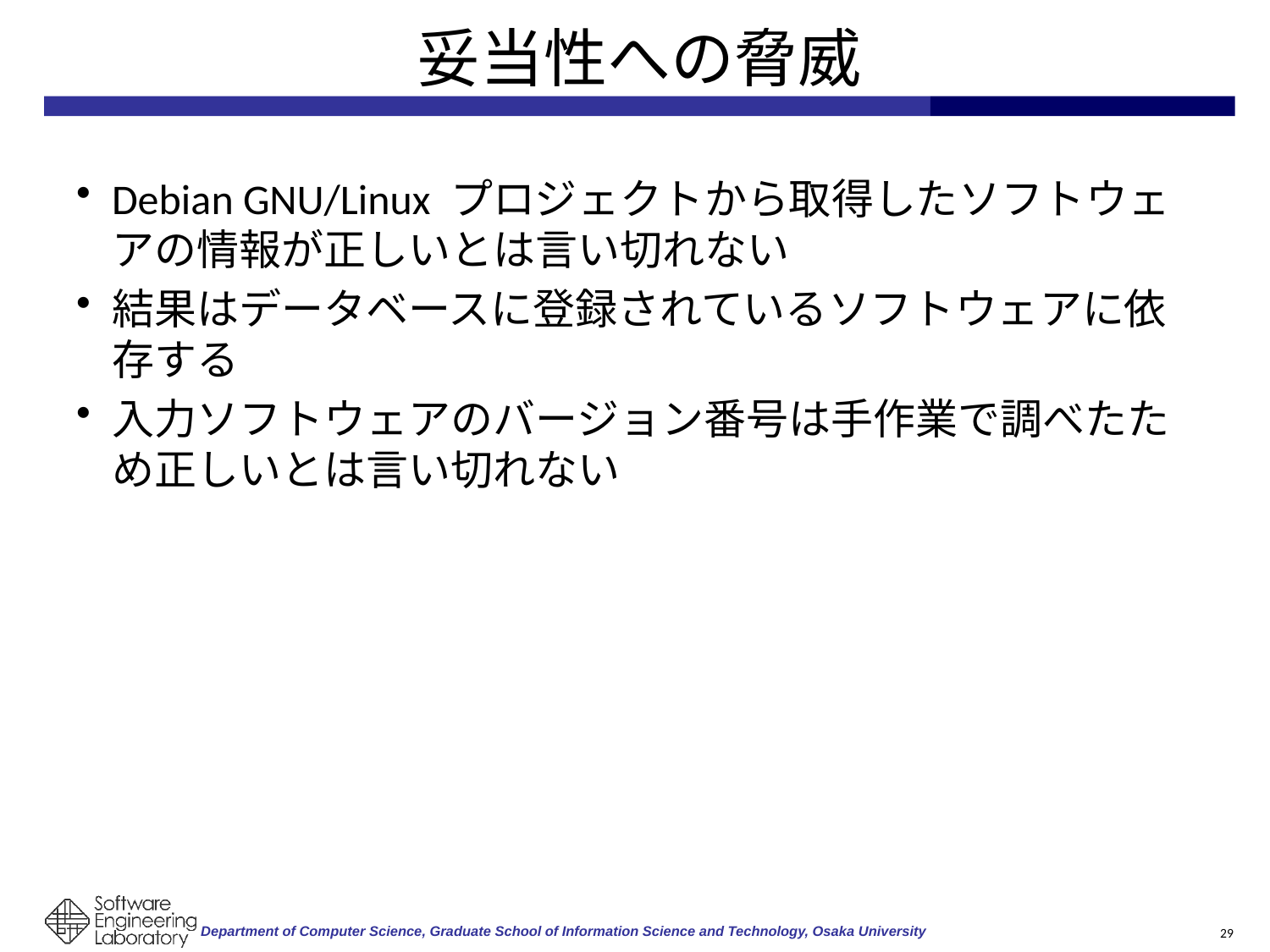

# 妥当性への脅威
Debian GNU/Linux プロジェクトから取得したソフトウェアの情報が正しいとは言い切れない
結果はデータベースに登録されているソフトウェアに依存する
入力ソフトウェアのバージョン番号は手作業で調べたため正しいとは言い切れない
29